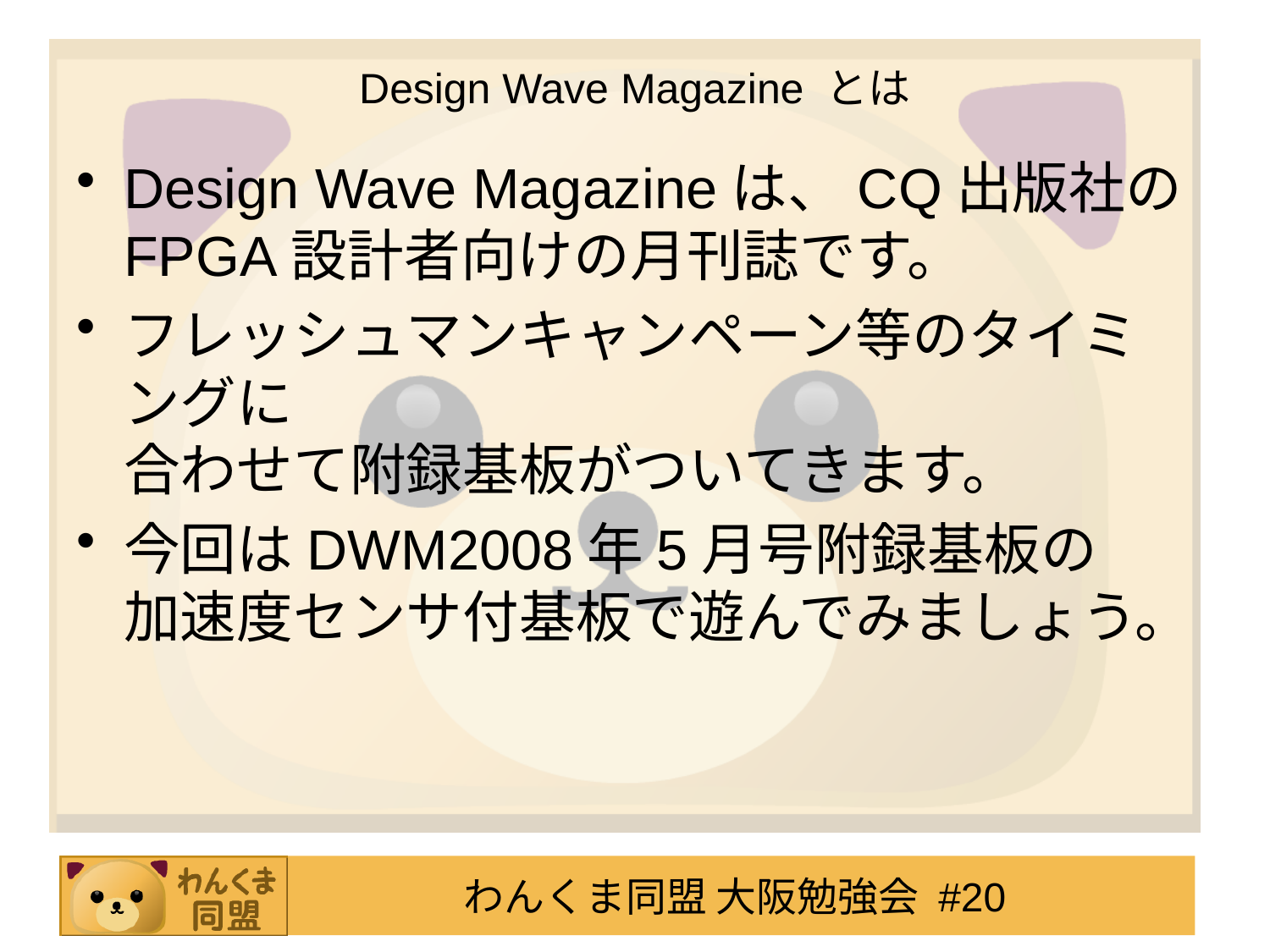

# Design Wave Magazine とは
Design Wave Magazineは、CQ出版社の
FPGA設計者向けの月刊誌です。
フレッシュマンキャンペーン等のタイミングに
合わせて附録基板がついてきます。
今回はDWM2008年5月号附録基板の
加速度センサ付基板で遊んでみましょう。